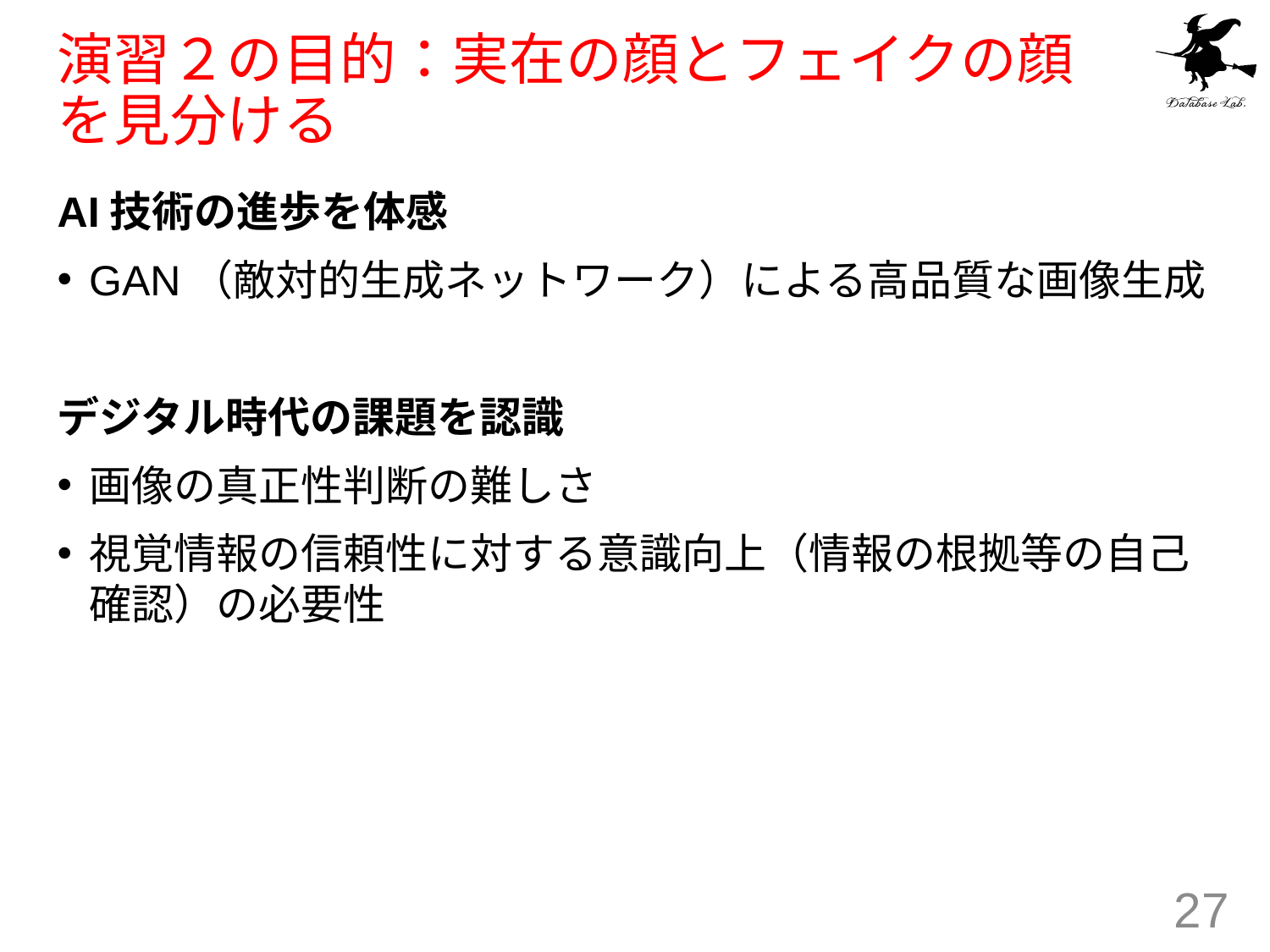

# 演習２の目的：実在の顔とフェイクの顔を見分ける
AI技術の進歩を体感
GAN（敵対的生成ネットワーク）による高品質な画像生成

デジタル時代の課題を認識
画像の真正性判断の難しさ
視覚情報の信頼性に対する意識向上（情報の根拠等の自己確認）の必要性
27